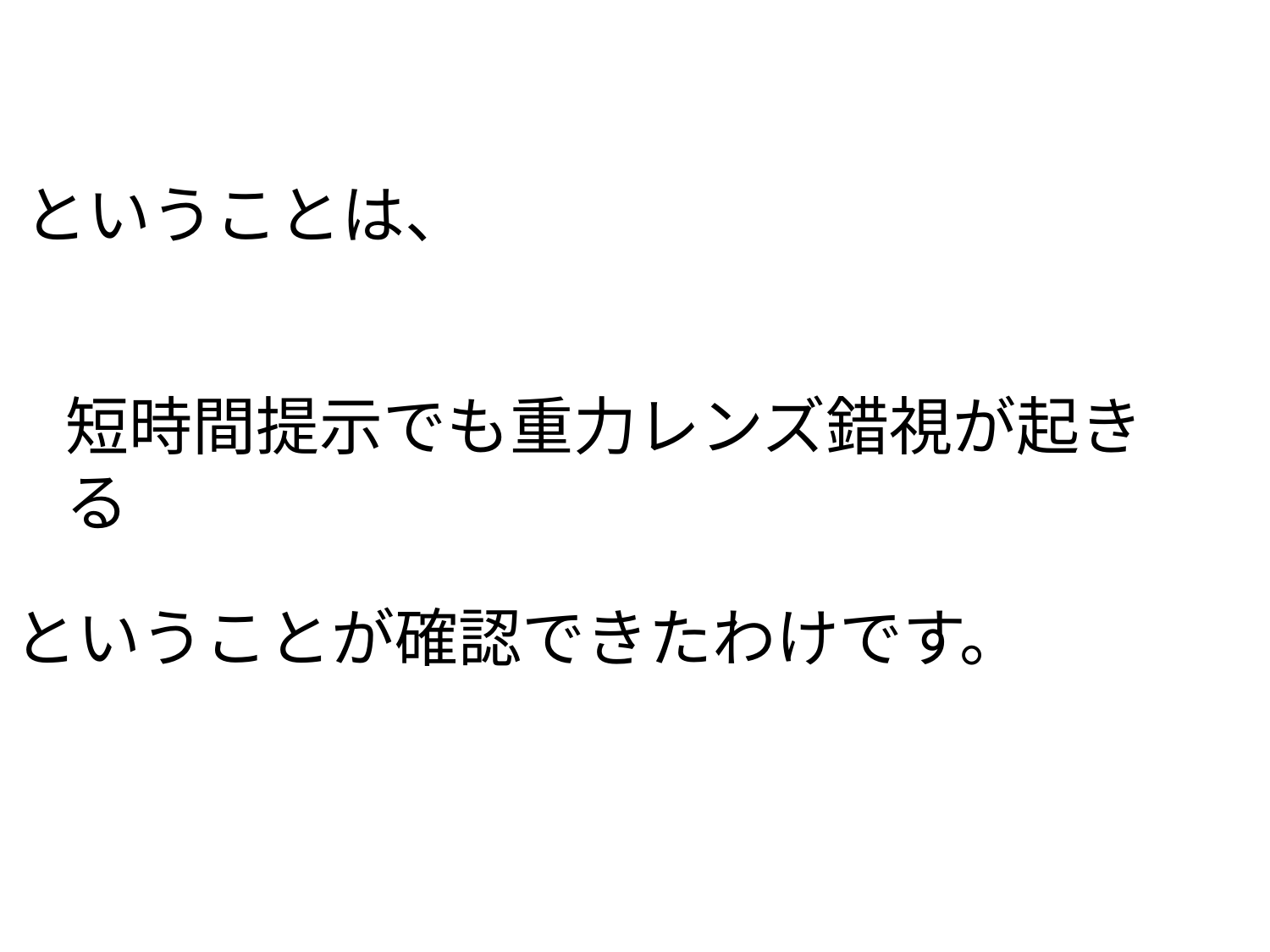

ということは、
短時間提示でも重力レンズ錯視が起きる
ということが確認できたわけです。